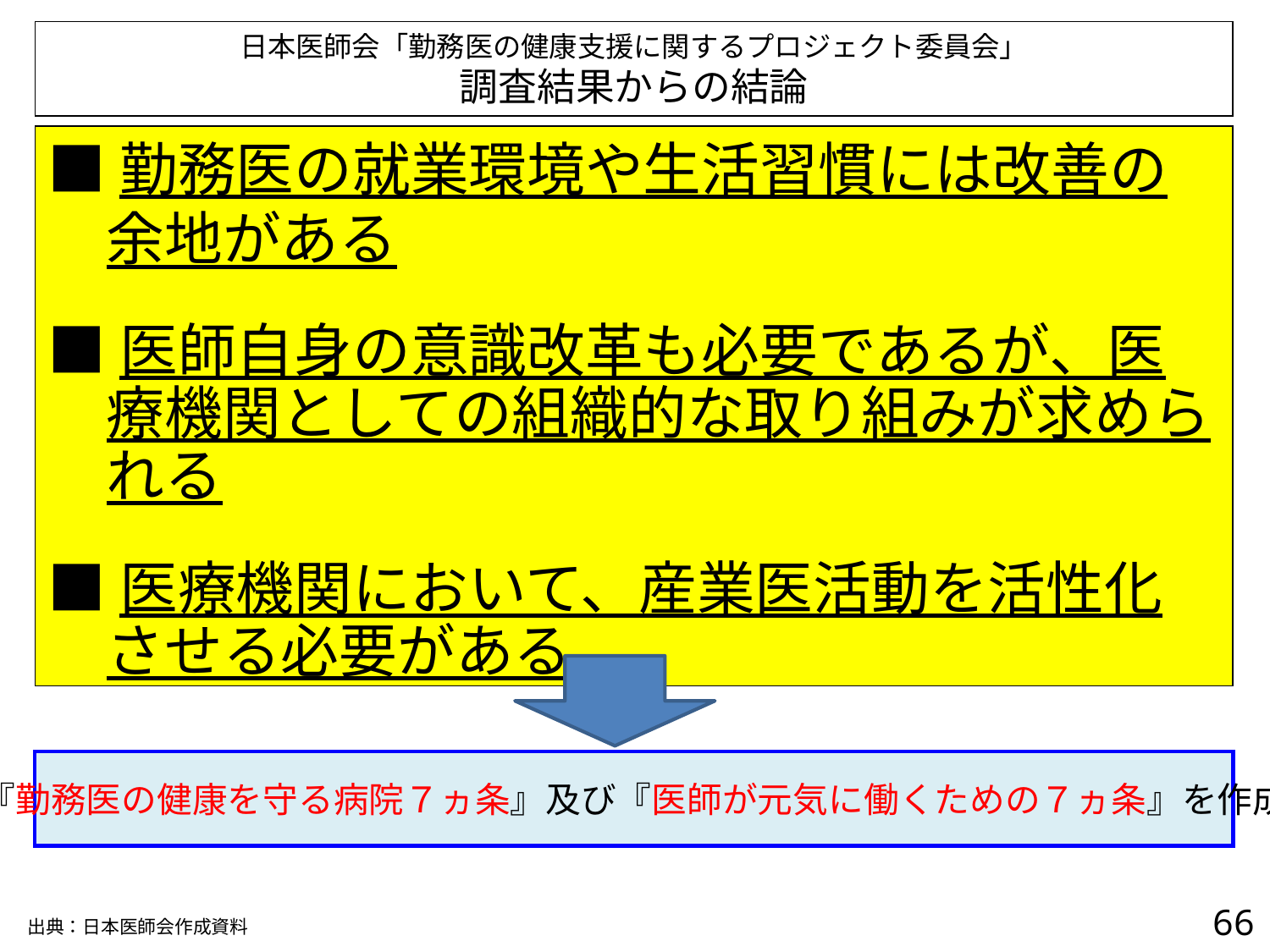

日本医師会「勤務医の健康支援に関するプロジェクト委員会」
調査結果からの結論
■勤務医の就業環境や生活習慣には改善の余地がある
■医師自身の意識改革も必要であるが、医療機関としての組織的な取り組みが求められる
■医療機関において、産業医活動を活性化させる必要がある

『勤務医の健康を守る病院７ヵ条』及び『医師が元気に働くための７ヵ条』を作成
66
出典：日本医師会作成資料